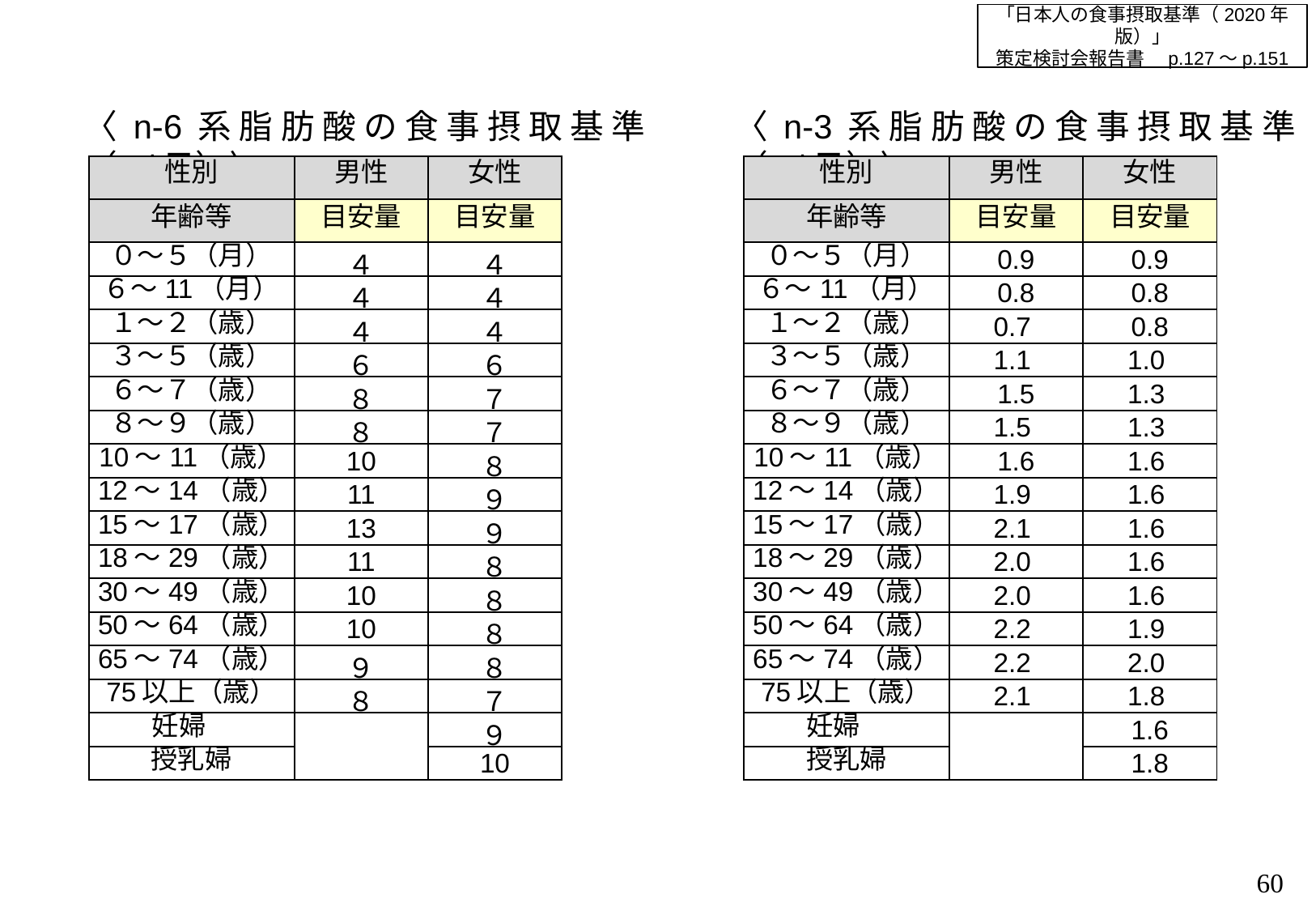

「日本人の食事摂取基準（2020年版）」
策定検討会報告書　p.127～p.151
〈n-6系脂肪酸の食事摂取基準（g/日）〉
〈n-3系脂肪酸の食事摂取基準（g/日）〉
| 性別 | 男性 | 女性 |
| --- | --- | --- |
| 年齢等 | 目安量 | 目安量 |
| ０～５（月） | ４ | ４ |
| ６～11（月） | ４ | ４ |
| １～２（歳） | ４ | ４ |
| ３～５（歳） | ６ | ６ |
| ６～７（歳） | ８ | ７ |
| ８～９（歳） | ８ | ７ |
| 10～11（歳） | 10 | ８ |
| 12～14（歳） | 11 | ９ |
| 15～17（歳） | 13 | ９ |
| 18～29（歳） | 11 | ８ |
| 30～49（歳） | 10 | ８ |
| 50～64（歳） | 10 | ８ |
| 65～74（歳） | ９ | ８ |
| 75以上（歳） | ８ | ７ |
| 妊婦 |  | ９ |
| 授乳婦 |  | 10 |
| 性別 | 男性 | 女性 |
| --- | --- | --- |
| 年齢等 | 目安量 | 目安量 |
| ０～５（月） | 0.9 | 0.9 |
| ６～11（月） | 0.8 | 0.8 |
| １～２（歳） | 0.7 | 0.8 |
| ３～５（歳） | 1.1 | 1.0 |
| ６～７（歳） | 1.5 | 1.3 |
| ８～９（歳） | 1.5 | 1.3 |
| 10～11（歳） | 1.6 | 1.6 |
| 12～14（歳） | 1.9 | 1.6 |
| 15～17（歳） | 2.1 | 1.6 |
| 18～29（歳） | 2.0 | 1.6 |
| 30～49（歳） | 2.0 | 1.6 |
| 50～64（歳） | 2.2 | 1.9 |
| 65～74（歳） | 2.2 | 2.0 |
| 75以上（歳） | 2.1 | 1.8 |
| 妊婦 |  | 1.6 |
| 授乳婦 |  | 1.8 |
60